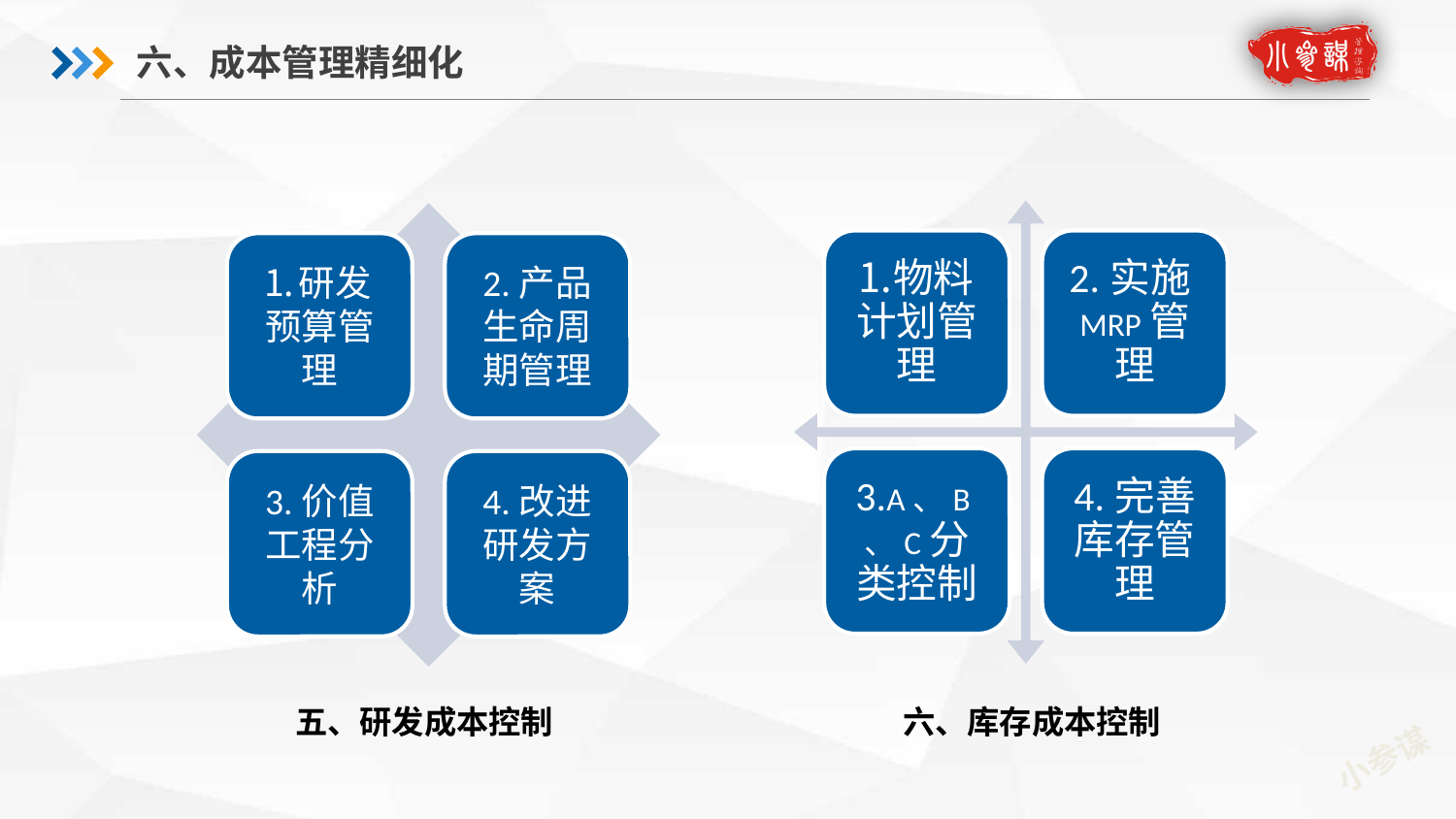

六、成本管理精细化
物料计划管理
2.实施MRP管理
3.A、B、C分类控制
4.完善库存管理
研发预算管理
2.产品生命周期管理
3.价值工程分析
4.改进研发方案
五、研发成本控制

六、库存成本控制